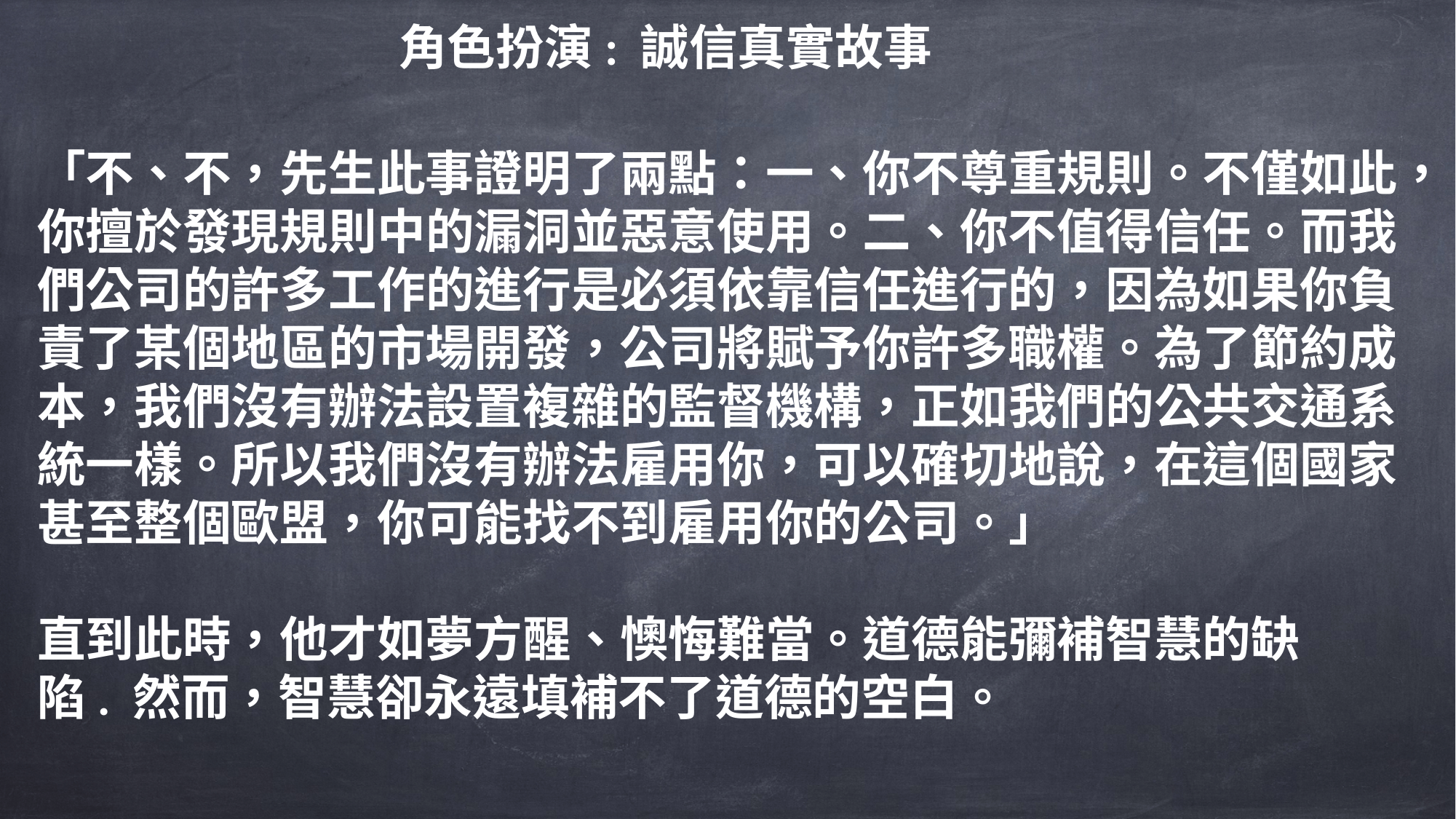

角色扮演: 誠信真實故事
「不、不，先生此事證明了兩點：一、你不尊重規則。不僅如此，你擅於發現規則中的漏洞並惡意使用。二、你不值得信任。而我們公司的許多工作的進行是必須依靠信任進行的，因為如果你負責了某個地區的市場開發，公司將賦予你許多職權。為了節約成本，我們沒有辦法設置複雜的監督機構，正如我們的公共交通系統一樣。所以我們沒有辦法雇用你，可以確切地說，在這個國家甚至整個歐盟，你可能找不到雇用你的公司。」
直到此時，他才如夢方醒、懊悔難當。道德能彌補智慧的缺陷. 然而，智慧卻永遠填補不了道德的空白。